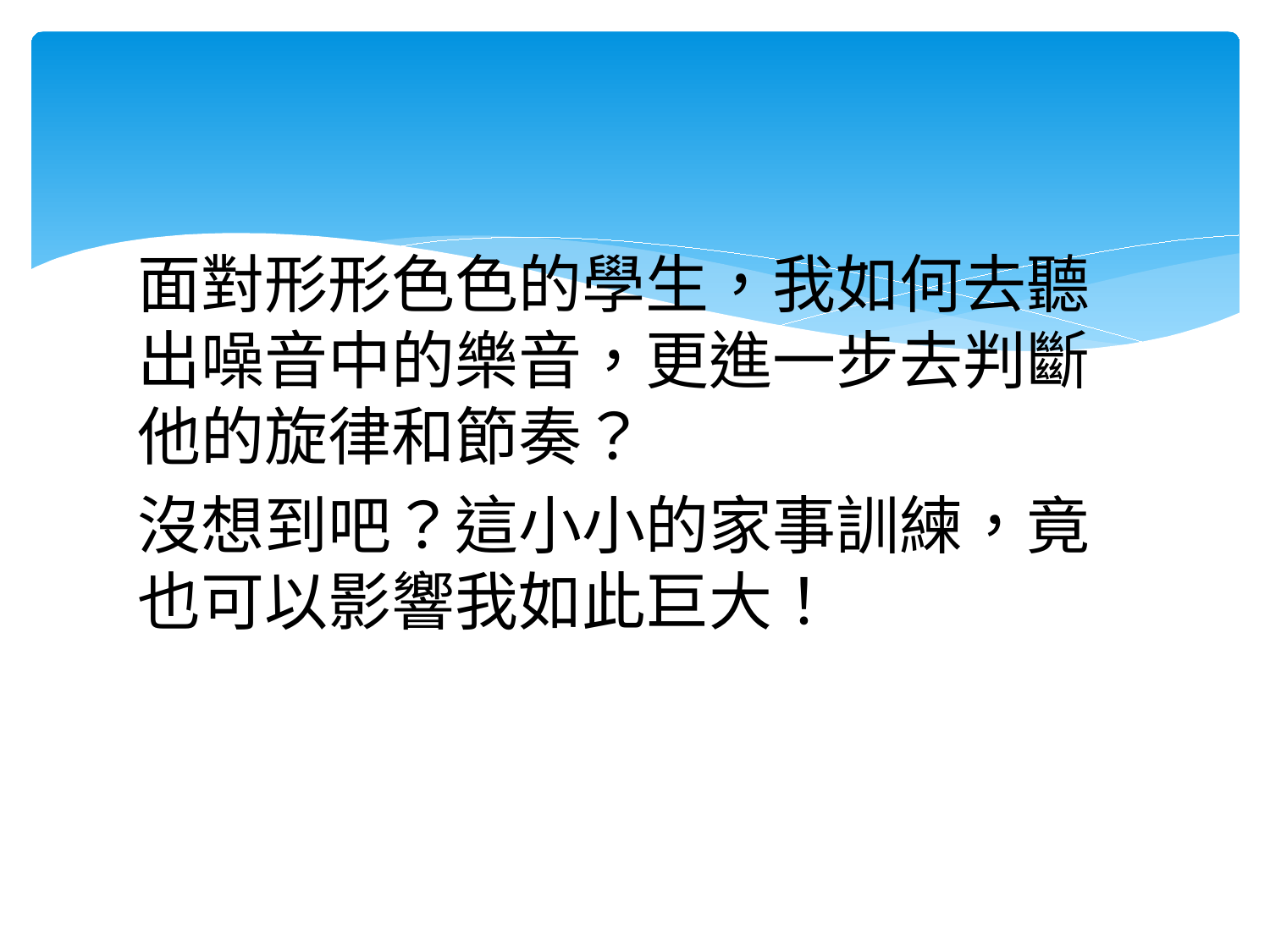

#
面對形形色色的學生，我如何去聽出噪音中的樂音，更進一步去判斷他的旋律和節奏？
沒想到吧？這小小的家事訓練，竟也可以影響我如此巨大！